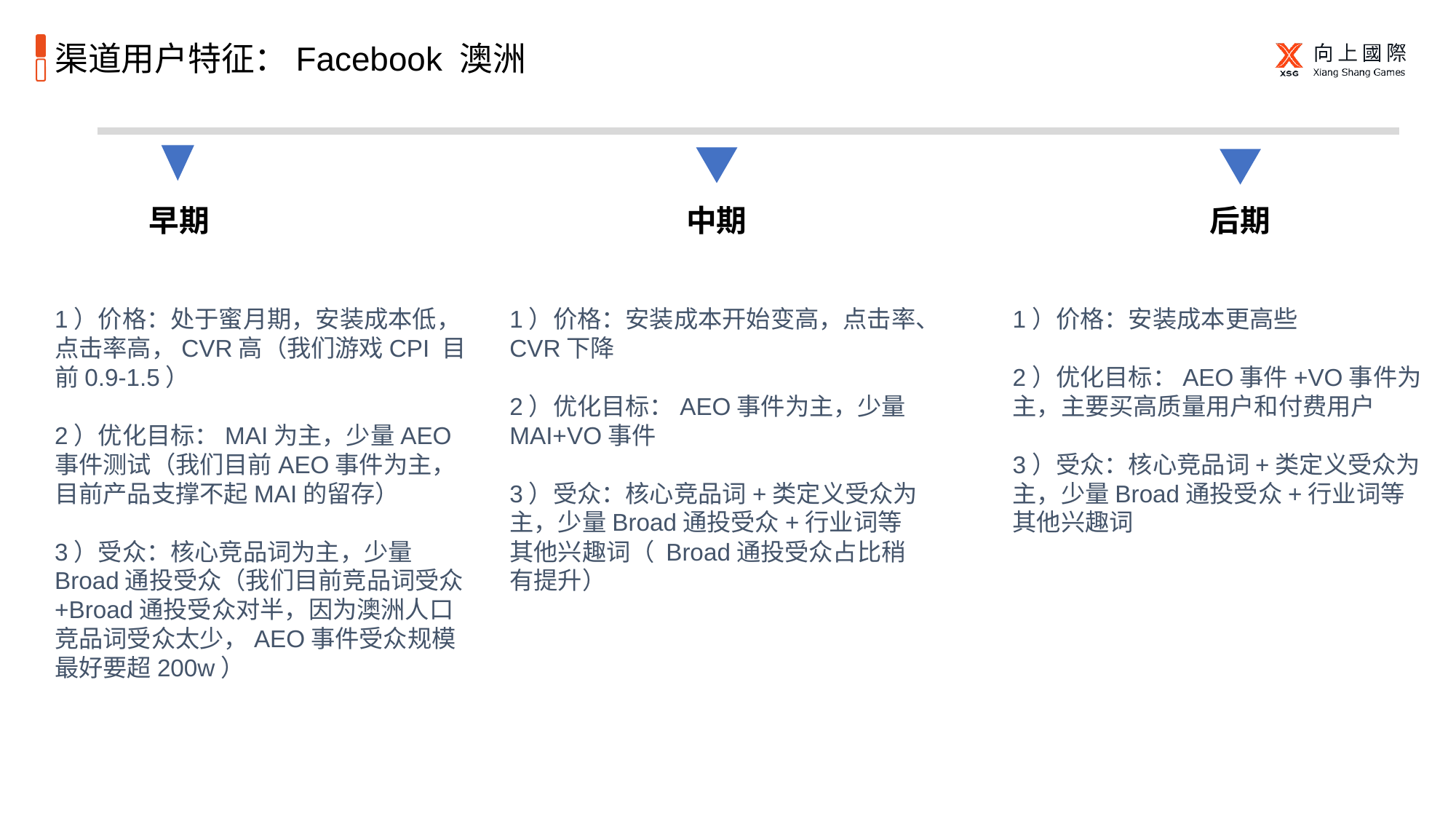

# 渠道用户特征：Facebook 澳洲

早期
中期
后期

1）价格：处于蜜月期，安装成本低，点击率高，CVR高（我们游戏CPI 目前0.9-1.5）

2）优化目标：MAI为主，少量AEO事件测试（我们目前AEO事件为主，目前产品支撑不起MAI的留存）

3）受众：核心竞品词为主，少量Broad通投受众（我们目前竞品词受众+Broad通投受众对半，因为澳洲人口竞品词受众太少，AEO事件受众规模最好要超200w）

1）价格：安装成本开始变高，点击率、CVR下降

2）优化目标：AEO事件为主，少量MAI+VO事件

3）受众：核心竞品词+类定义受众为主，少量Broad通投受众+行业词等其他兴趣词（ Broad通投受众占比稍有提升）

1）价格：安装成本更高些

2）优化目标：AEO事件+VO事件为主，主要买高质量用户和付费用户

3）受众：核心竞品词+类定义受众为主，少量Broad通投受众+行业词等其他兴趣词